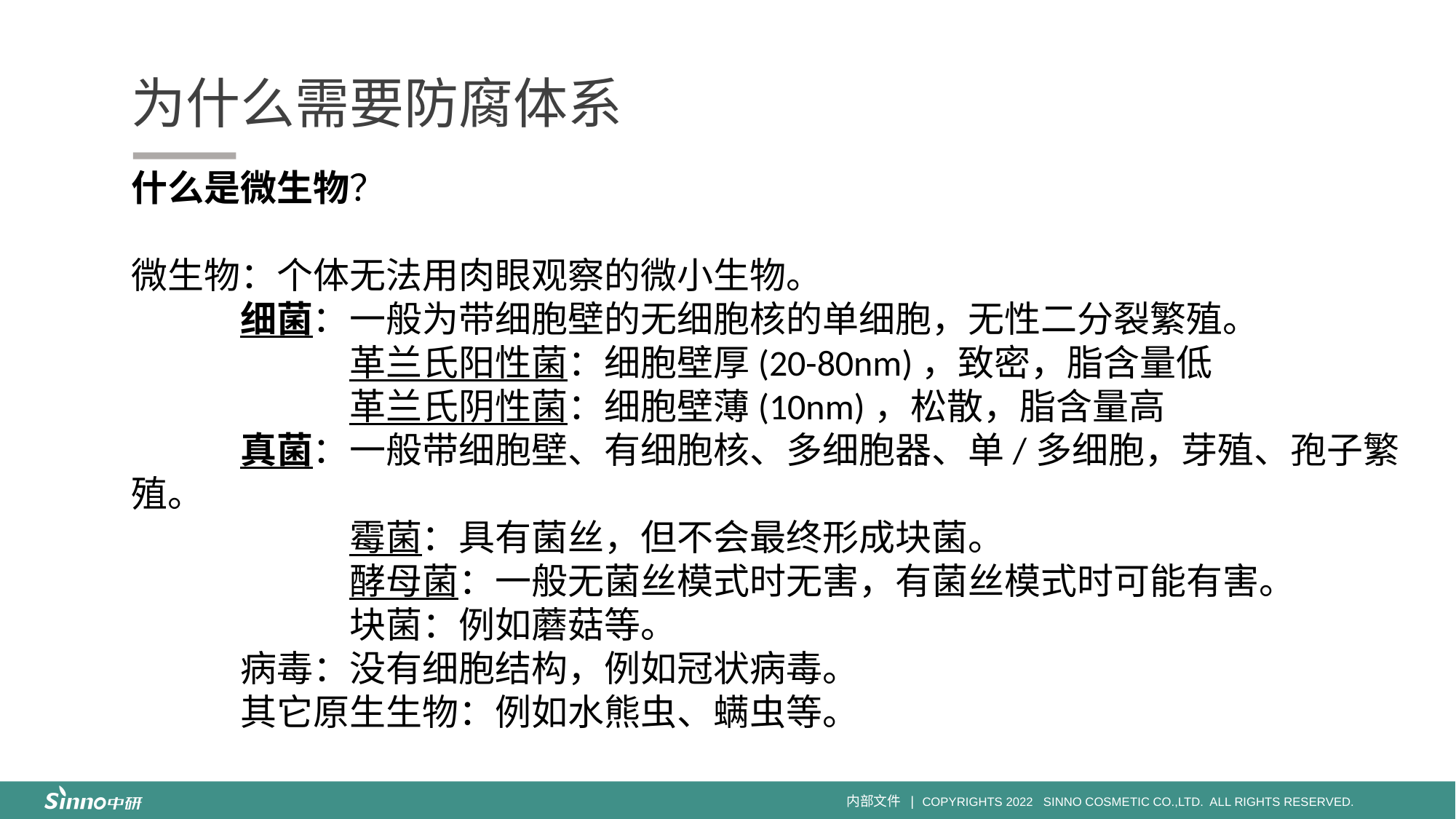

为什么需要防腐体系
什么是微生物？

微生物：个体无法用肉眼观察的微小生物。
	细菌：一般为带细胞壁的无细胞核的单细胞，无性二分裂繁殖。
		革兰氏阳性菌：细胞壁厚(20-80nm)，致密，脂含量低
		革兰氏阴性菌：细胞壁薄(10nm)，松散，脂含量高
	真菌：一般带细胞壁、有细胞核、多细胞器、单/多细胞，芽殖、孢子繁殖。
		霉菌：具有菌丝，但不会最终形成块菌。
		酵母菌：一般无菌丝模式时无害，有菌丝模式时可能有害。
		块菌：例如蘑菇等。
	病毒：没有细胞结构，例如冠状病毒。
	其它原生生物：例如水熊虫、螨虫等。